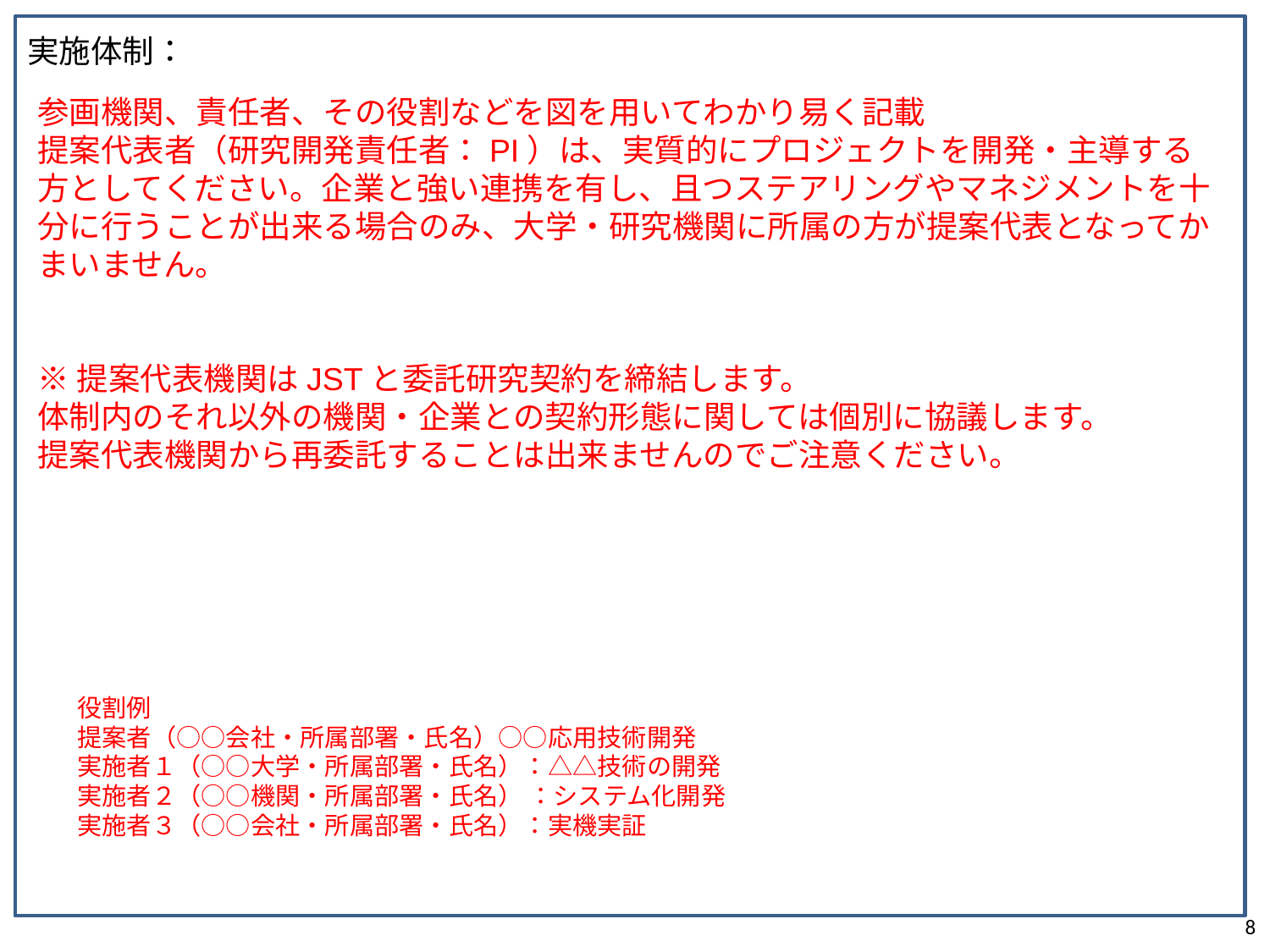

実施体制：
参画機関、責任者、その役割などを図を用いてわかり易く記載
提案代表者（研究開発責任者：PI）は、実質的にプロジェクトを開発・主導する方としてください。企業と強い連携を有し、且つステアリングやマネジメントを十分に行うことが出来る場合のみ、大学・研究機関に所属の方が提案代表となってかまいません。

※提案代表機関はJSTと委託研究契約を締結します。
体制内のそれ以外の機関・企業との契約形態に関しては個別に協議します。
提案代表機関から再委託することは出来ませんのでご注意ください。
役割例
提案者（○○会社・所属部署・氏名）○○応用技術開発
実施者１（○○大学・所属部署・氏名）：△△技術の開発
実施者２（○○機関・所属部署・氏名） ：システム化開発
実施者３（○○会社・所属部署・氏名）：実機実証
8